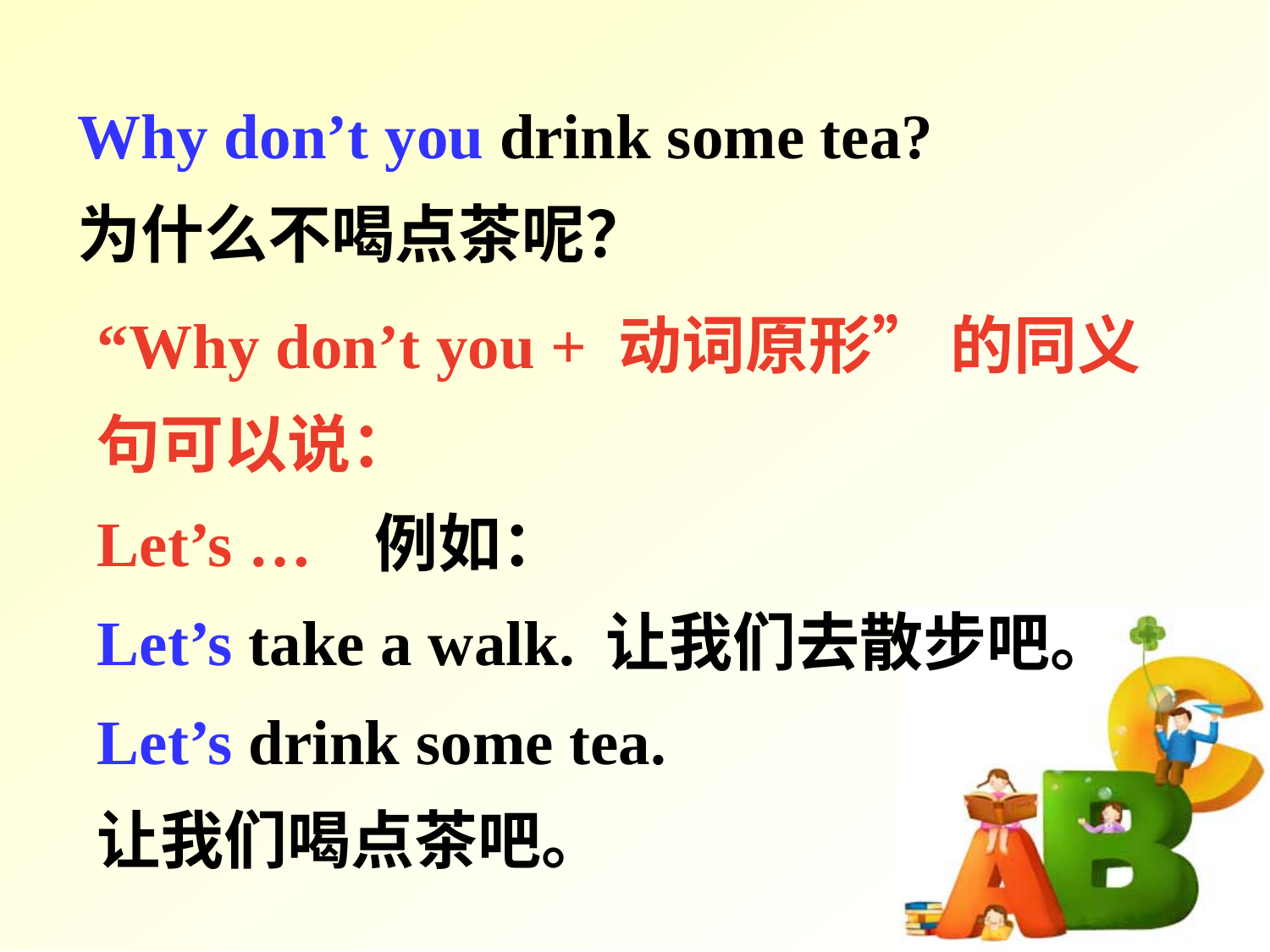

Why don’t you drink some tea?
为什么不喝点茶呢？
“Why don’t you + 动词原形” 的同义句可以说：
Let’s …   例如：
Let’s take a walk. 让我们去散步吧。
Let’s drink some tea.
让我们喝点茶吧。